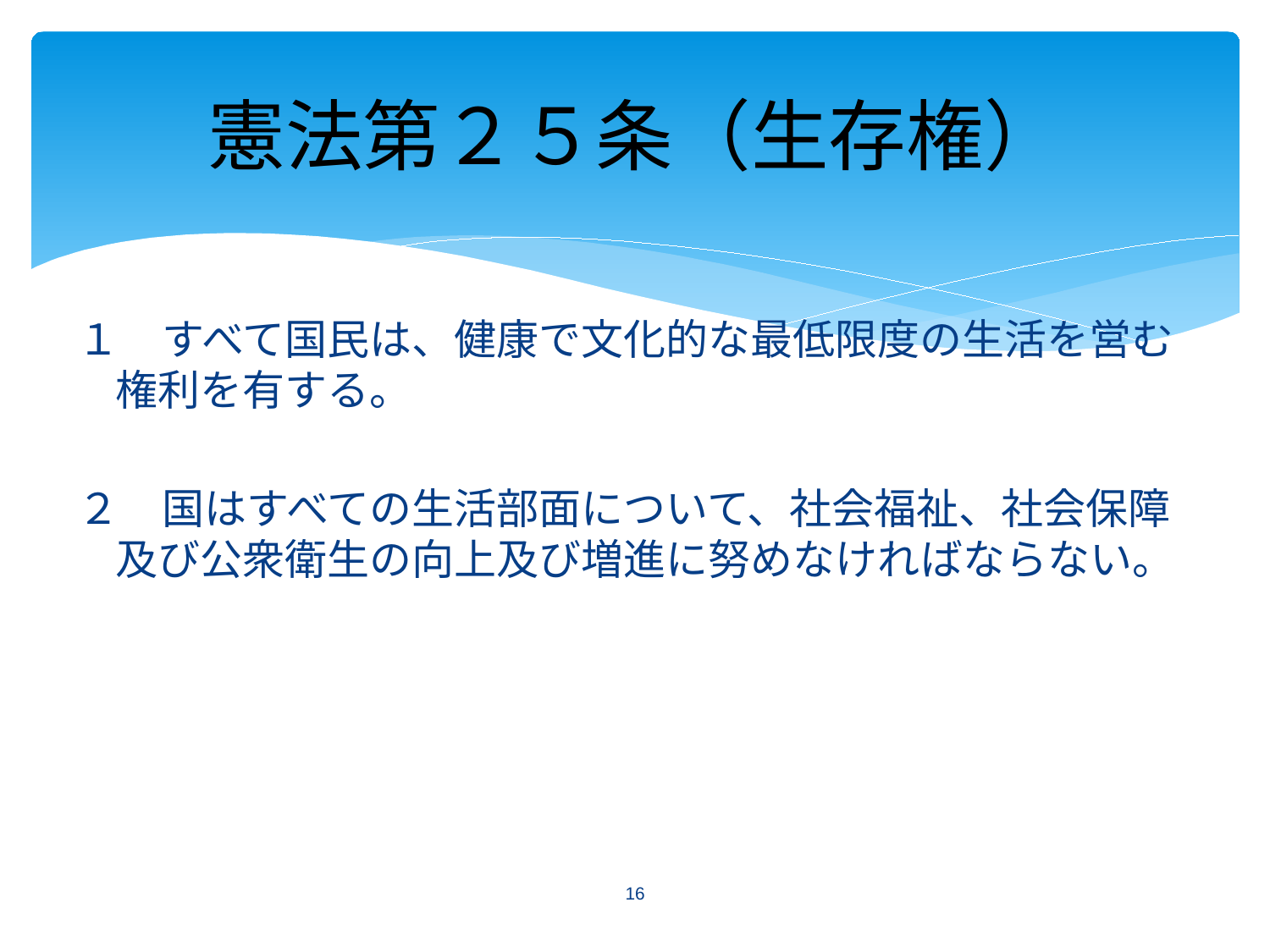

# 憲法第２５条（生存権）
１　すべて国民は、健康で文化的な最低限度の生活を営む権利を有する。

２　国はすべての生活部面について、社会福祉、社会保障及び公衆衛生の向上及び増進に努めなければならない。
16